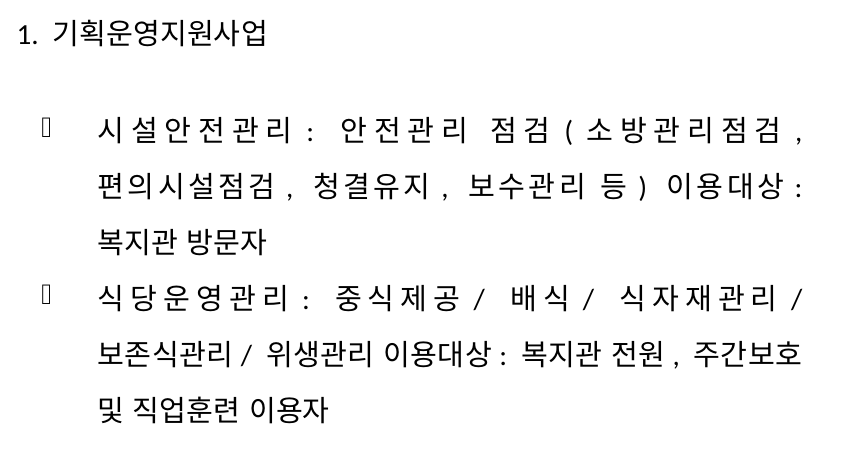

# 1. 기획운영지원사업
시설안전관리: 안전관리 점검(소방관리점검, 편의시설점검, 청결유지, 보수관리 등) 이용대상: 복지관 방문자
식당운영관리: 중식제공/ 배식/ 식자재관리/ 보존식관리/ 위생관리 이용대상: 복지관 전원, 주간보호 및 직업훈련 이용자